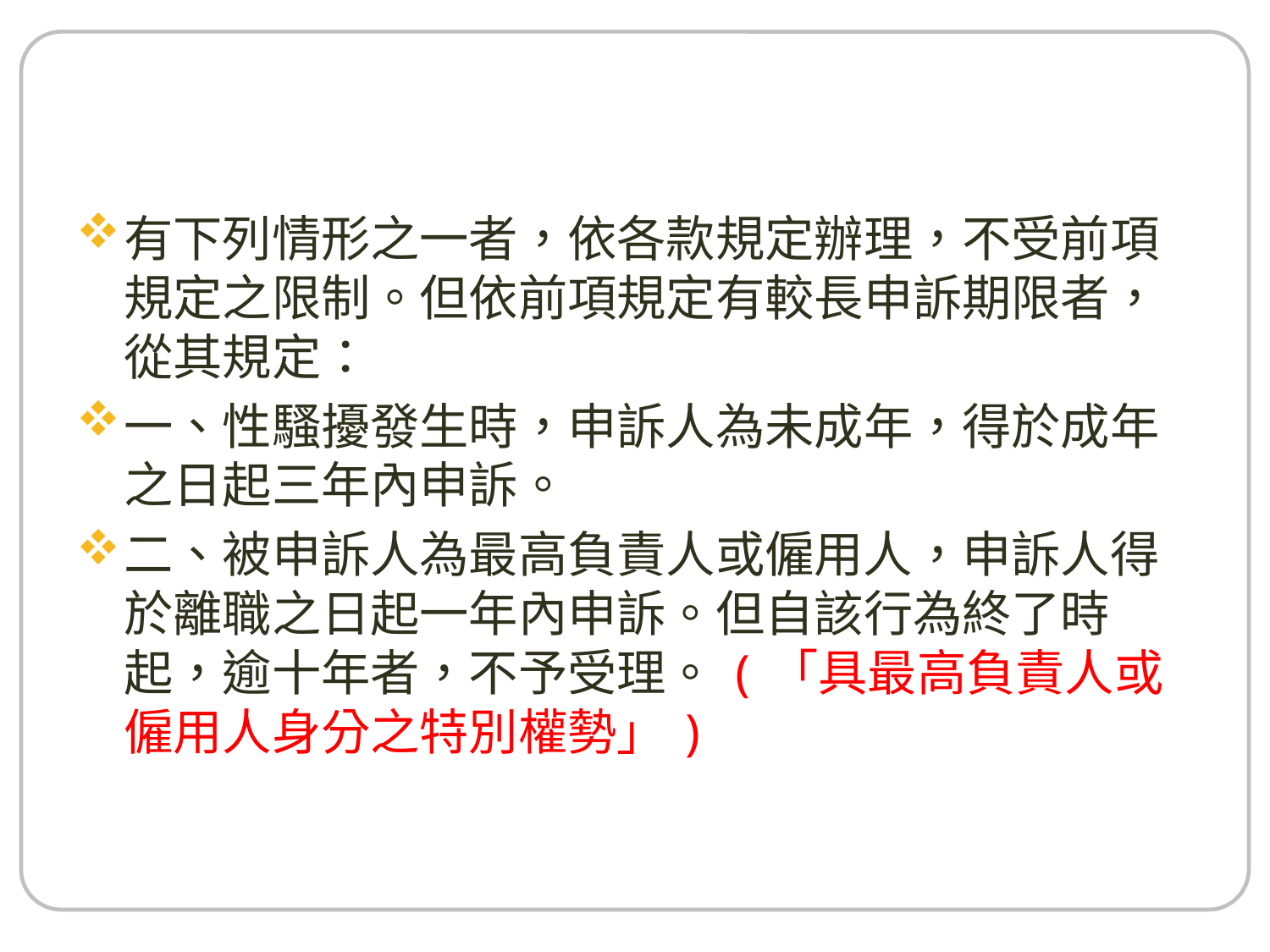

#
有下列情形之一者，依各款規定辦理，不受前項規定之限制。但依前項規定有較長申訴期限者，從其規定：
一、性騷擾發生時，申訴人為未成年，得於成年之日起三年內申訴。
二、被申訴人為最高負責人或僱用人，申訴人得於離職之日起一年內申訴。但自該行為終了時起，逾十年者，不予受理。(「具最高負責人或僱用人身分之特別權勢」)